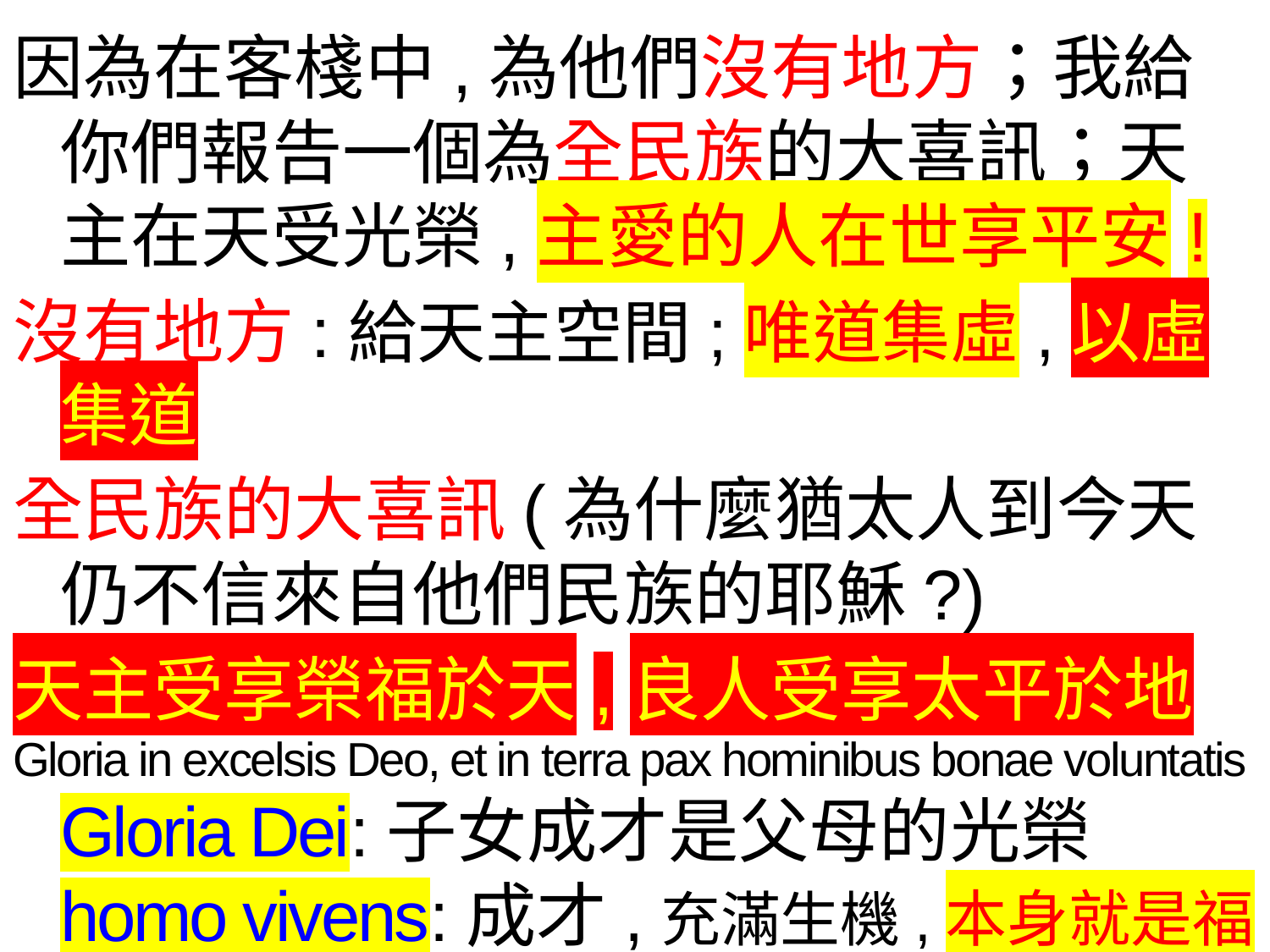

因為在客棧中,為他們沒有地方；我給你們報告一個為全民族的大喜訊；天主在天受光榮,主愛的人在世享平安!
沒有地方:給天主空間;唯道集虛,以虛集道
全民族的大喜訊(為什麼猶太人到今天仍不信來自他們民族的耶穌?)
天主受享榮福於天,良人受享太平於地
Gloria in excelsis Deo, et in terra pax hominibus bonae voluntatis
Gloria Dei:子女成才是父母的光榮
homo vivens:成才,充滿生機,本身就是福樂